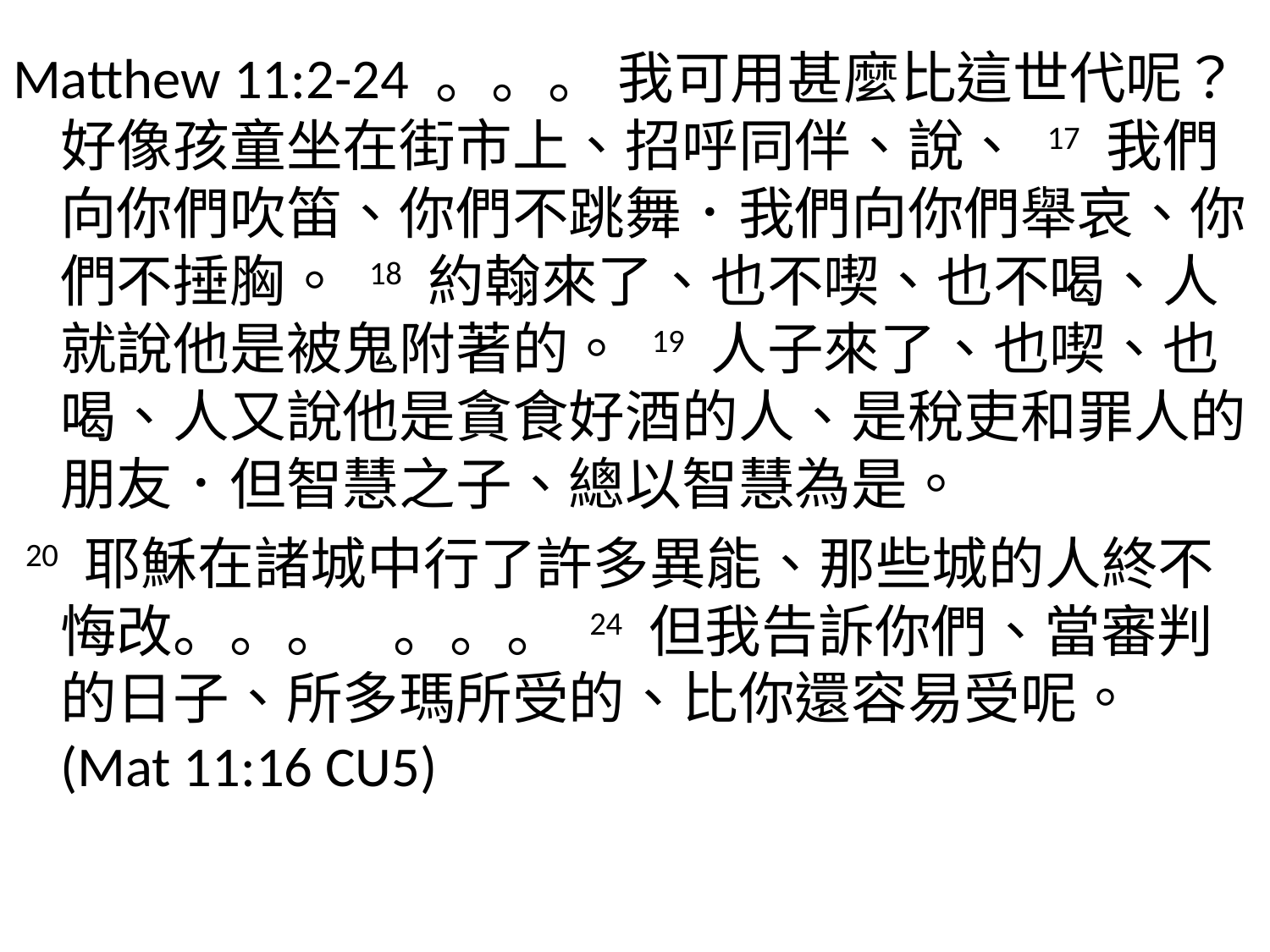

Matthew 11:2-24 。。。 我可用甚麼比這世代呢？好像孩童坐在街市上、招呼同伴、說、 17 我們向你們吹笛、你們不跳舞．我們向你們舉哀、你們不捶胸。 18 約翰來了、也不喫、也不喝、人就說他是被鬼附著的。 19 人子來了、也喫、也喝、人又說他是貪食好酒的人、是稅吏和罪人的朋友．但智慧之子、總以智慧為是。
 20 耶穌在諸城中行了許多異能、那些城的人終不悔改。。。    。。。 24 但我告訴你們、當審判的日子、所多瑪所受的、比你還容易受呢。 (Mat 11:16 CU5)